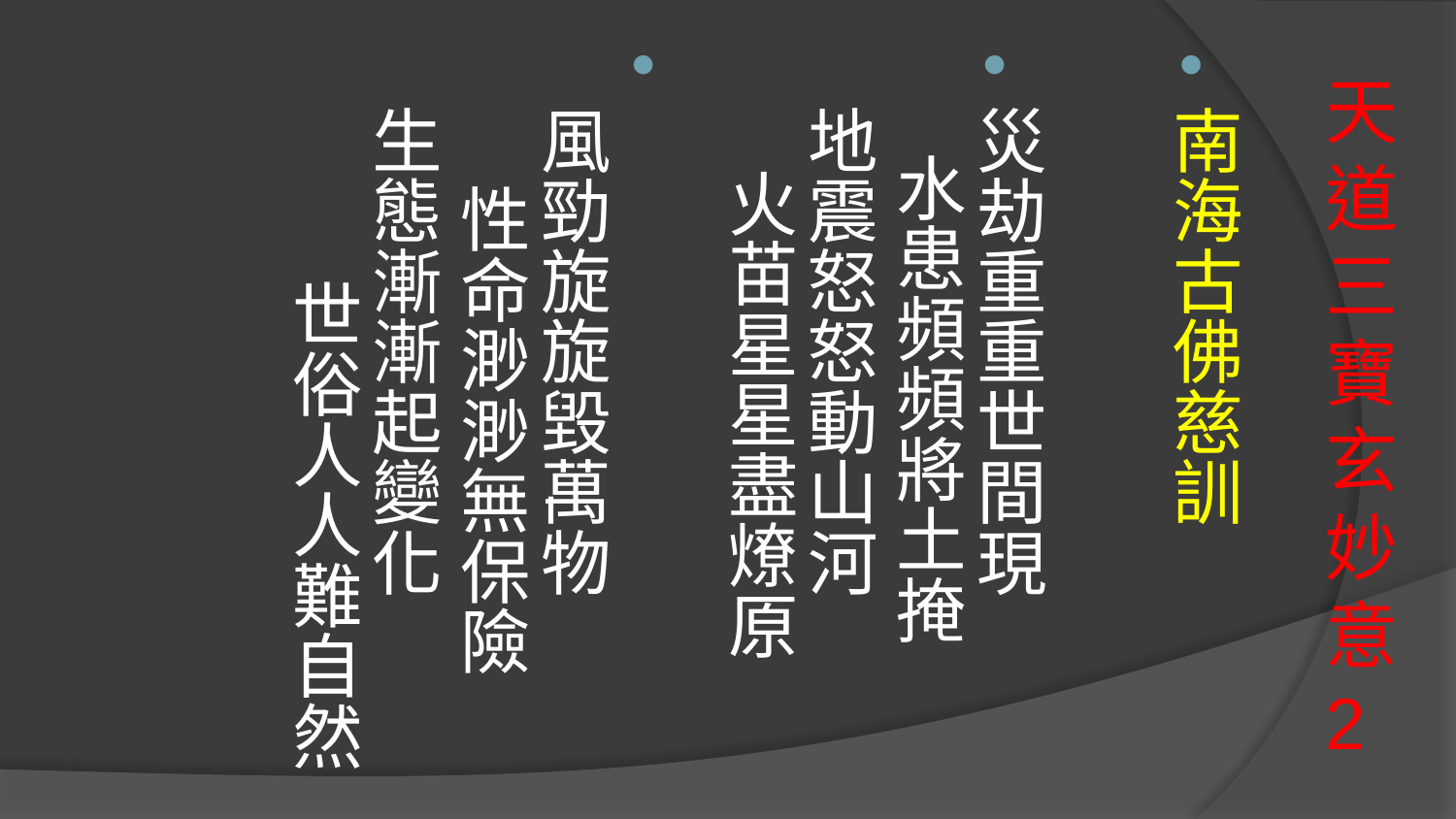

南海古佛慈訓

災劫重重世間現               水患頻頻將土掩
地震怒怒動山河                火苗星星盡燎原
風勁旋旋毀萬物                 性命渺渺無保險
生態漸漸起變化                       世俗人人難自然

# 天道三寶玄妙意2